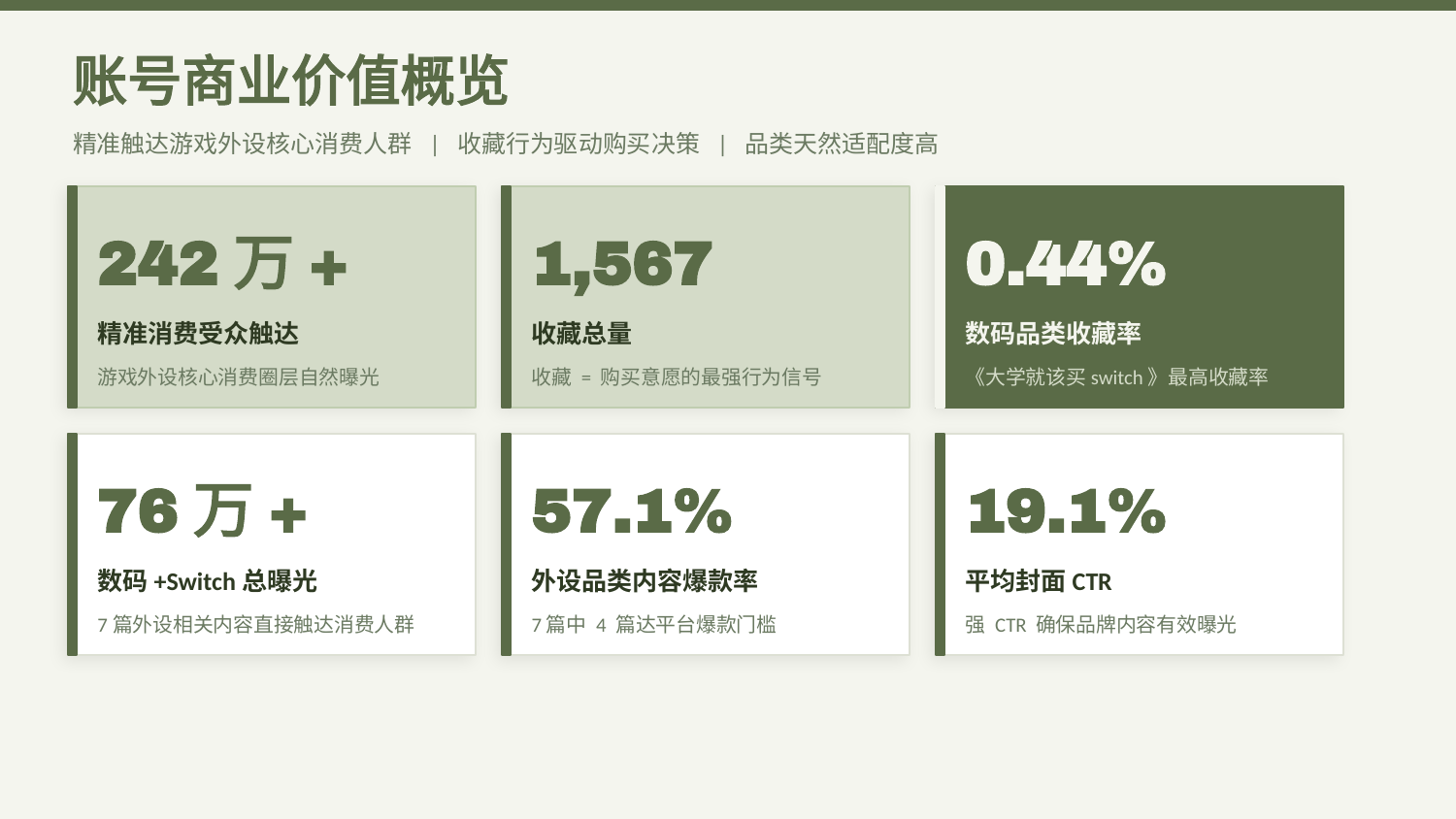

账号商业价值概览
精准触达游戏外设核心消费人群  |  收藏行为驱动购买决策  |  品类天然适配度高

242万+
1,567
0.44%
精准消费受众触达
收藏总量
数码品类收藏率
游戏外设核心消费圈层自然曝光
收藏 = 购买意愿的最强行为信号
《大学就该买switch》最高收藏率

76万+
57.1%
19.1%
数码+Switch总曝光
外设品类内容爆款率
平均封面CTR
7篇外设相关内容直接触达消费人群
7篇中 4 篇达平台爆款门槛
强 CTR 确保品牌内容有效曝光